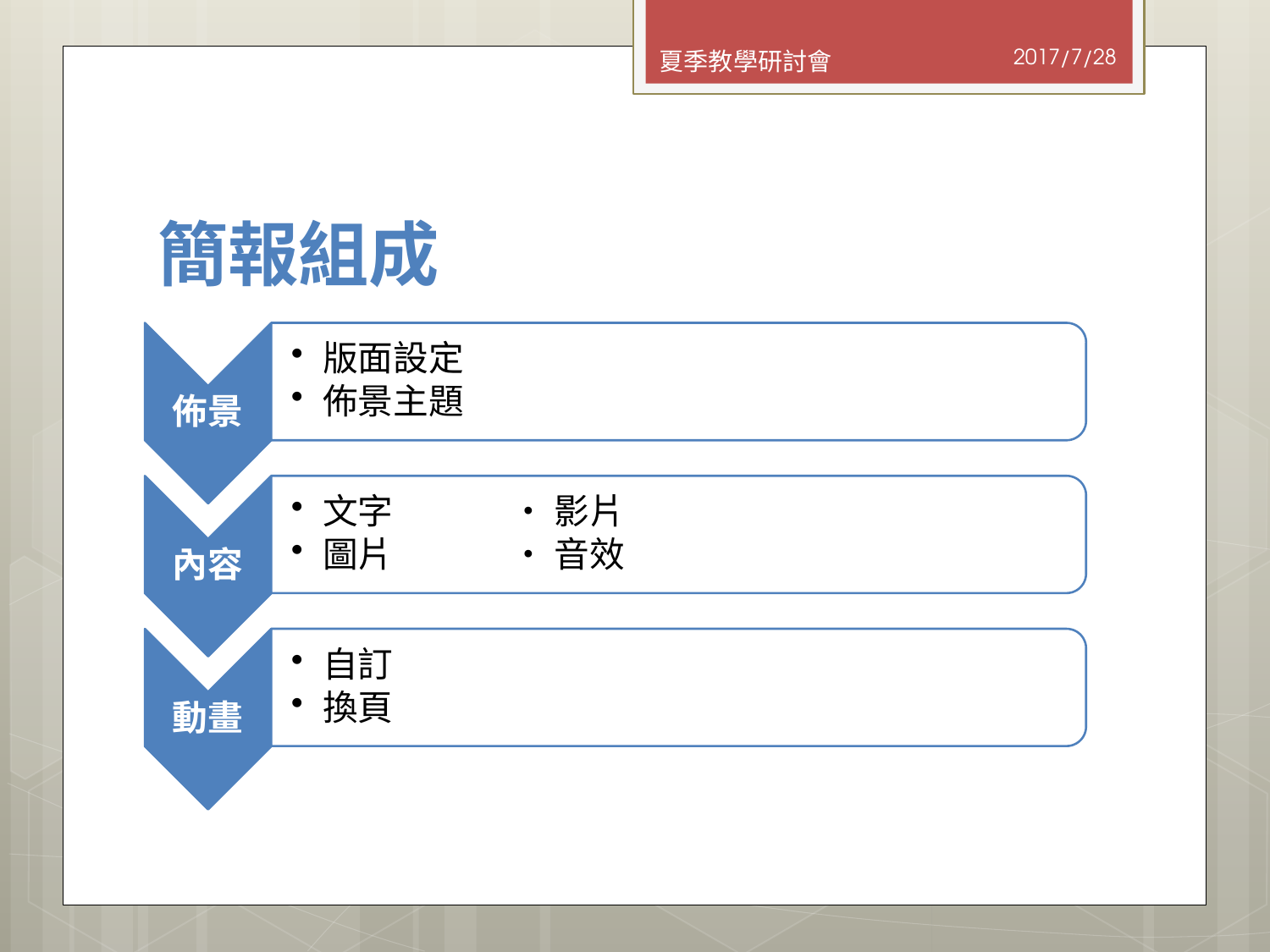

2017/7/28
# 簡報組成
佈景
版面設定
佈景主題
內容
文字               • 影片
圖片               • 音效
動畫
自訂
換頁